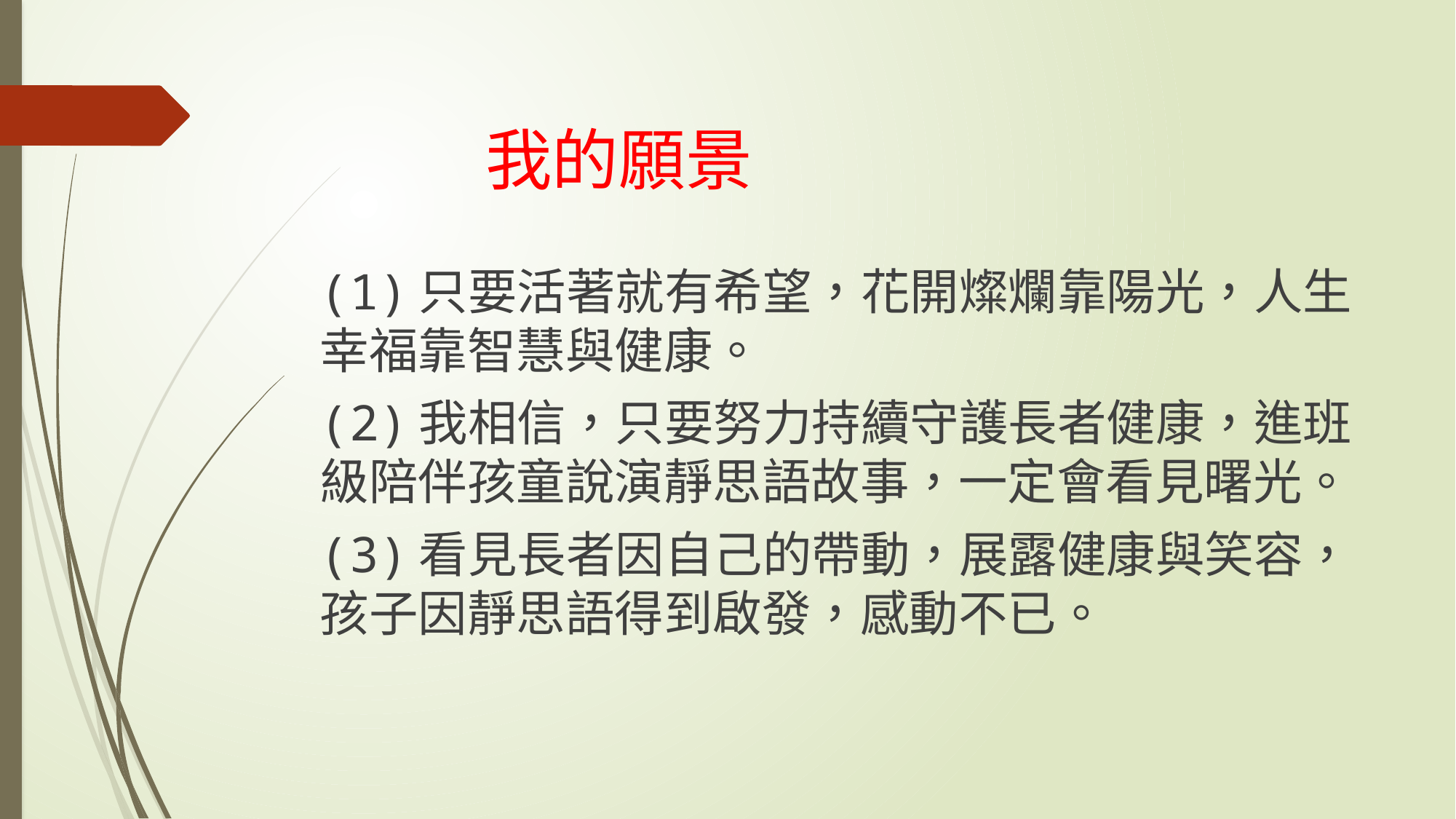

# 我的願景
(1)只要活著就有希望，花開燦爛靠陽光，人生幸福靠智慧與健康。
(2)我相信，只要努力持續守護長者健康，進班級陪伴孩童說演靜思語故事，一定會看見曙光。
(3)看見長者因自己的帶動，展露健康與笑容，孩子因靜思語得到啟發，感動不已。